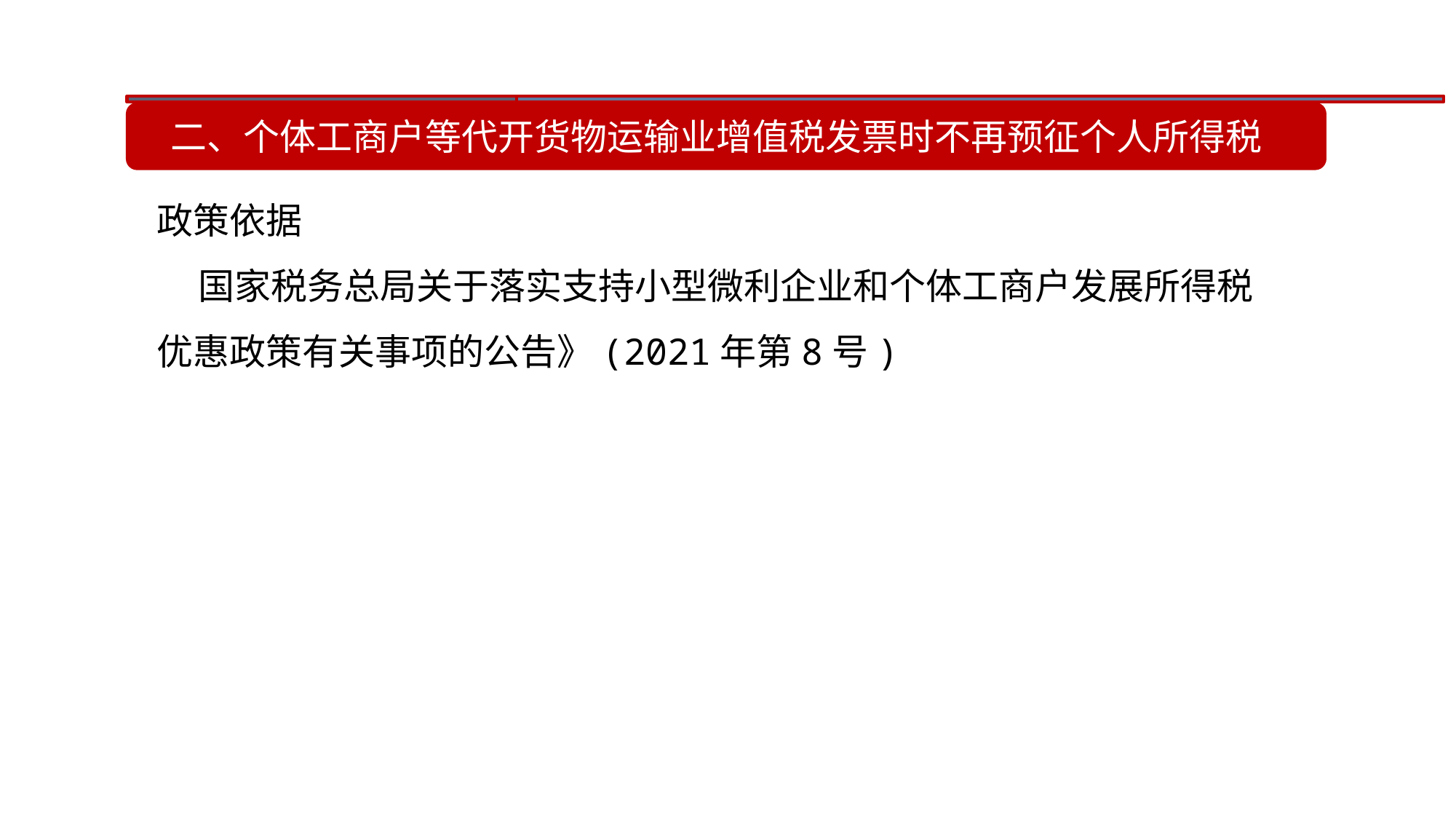

二、个体工商户等代开货物运输业增值税发票时不再预征个人所得税
政策依据
    国家税务总局关于落实支持小型微利企业和个体工商户发展所得税优惠政策有关事项的公告》(2021年第8号)